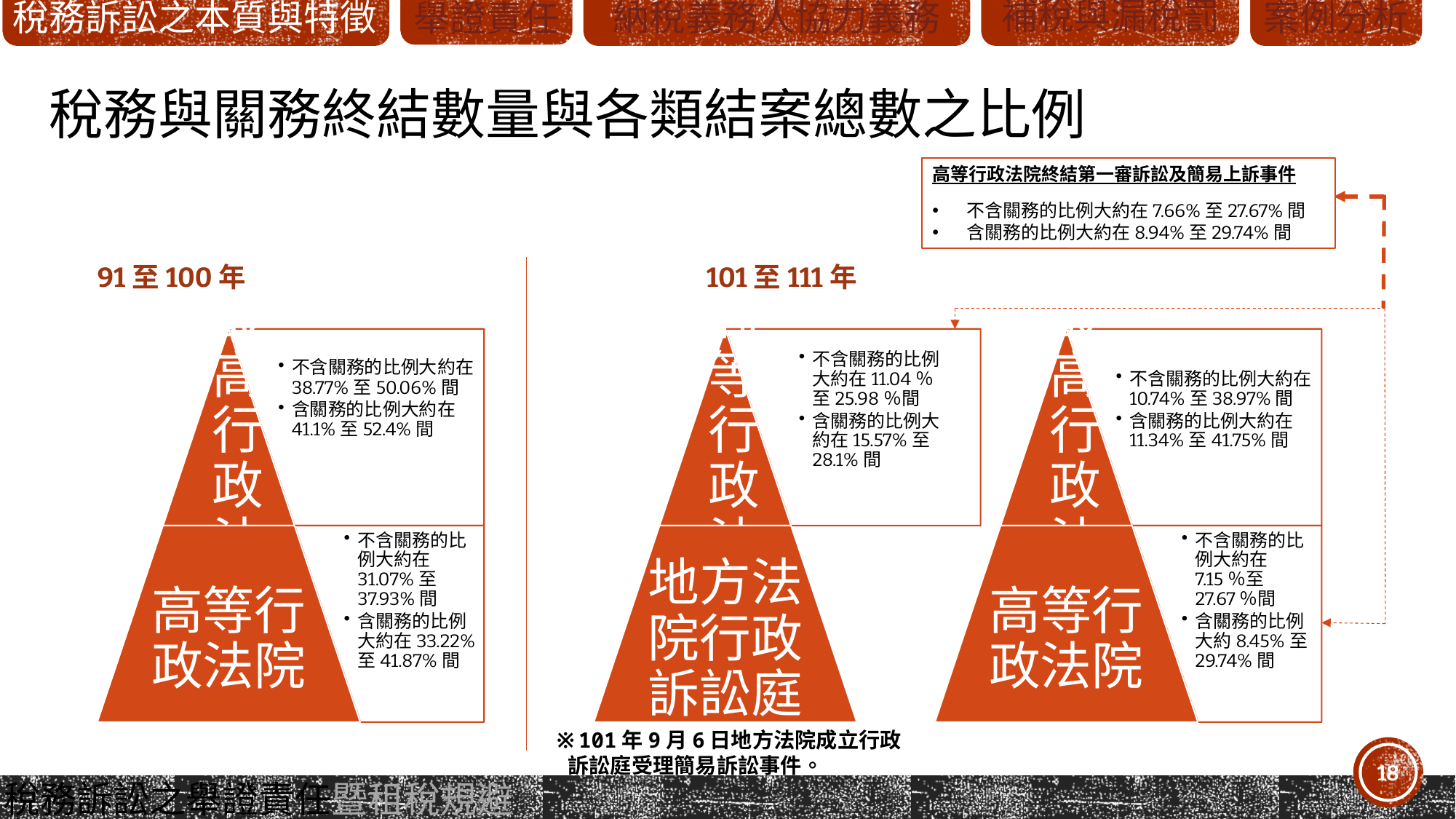

補稅與漏稅罰
稅務訴訟之本質與特徵

納稅義務人協力義務

案例分析
舉證責任
# 稅務與關務終結數量與各類結案總數之比例
高等行政法院終結第一審訴訟及簡易上訴事件

不含關務的比例大約在7.66%至27.67%間
含關務的比例大約在8.94%至29.74%間
91至100年
101至111年
不含關務的比例大約在11.04％至25.98％間
含關務的比例大約在15.57%至28.1%間
高等行政法院
地方法院行政訴訟庭
不含關務的比例大約在10.74%至38.97%間
含關務的比例大約在11.34%至41.75%間
最高行政法院
不含關務的比例大約在7.15％至27.67％間
含關務的比例大約8.45%至29.74%間
高等行政法院
不含關務的比例大約在38.77%至50.06%間
含關務的比例大約在41.1%至52.4%間

最高行政法院
不含關務的比例大約在31.07%至37.93%間
含關務的比例大約在33.22%至41.87%間
高等行政法院
※101年9月6日地方法院成立行政
  訴訟庭受理簡易訴訟事件。

18
18
稅務訴訟之舉證責任暨租稅規避